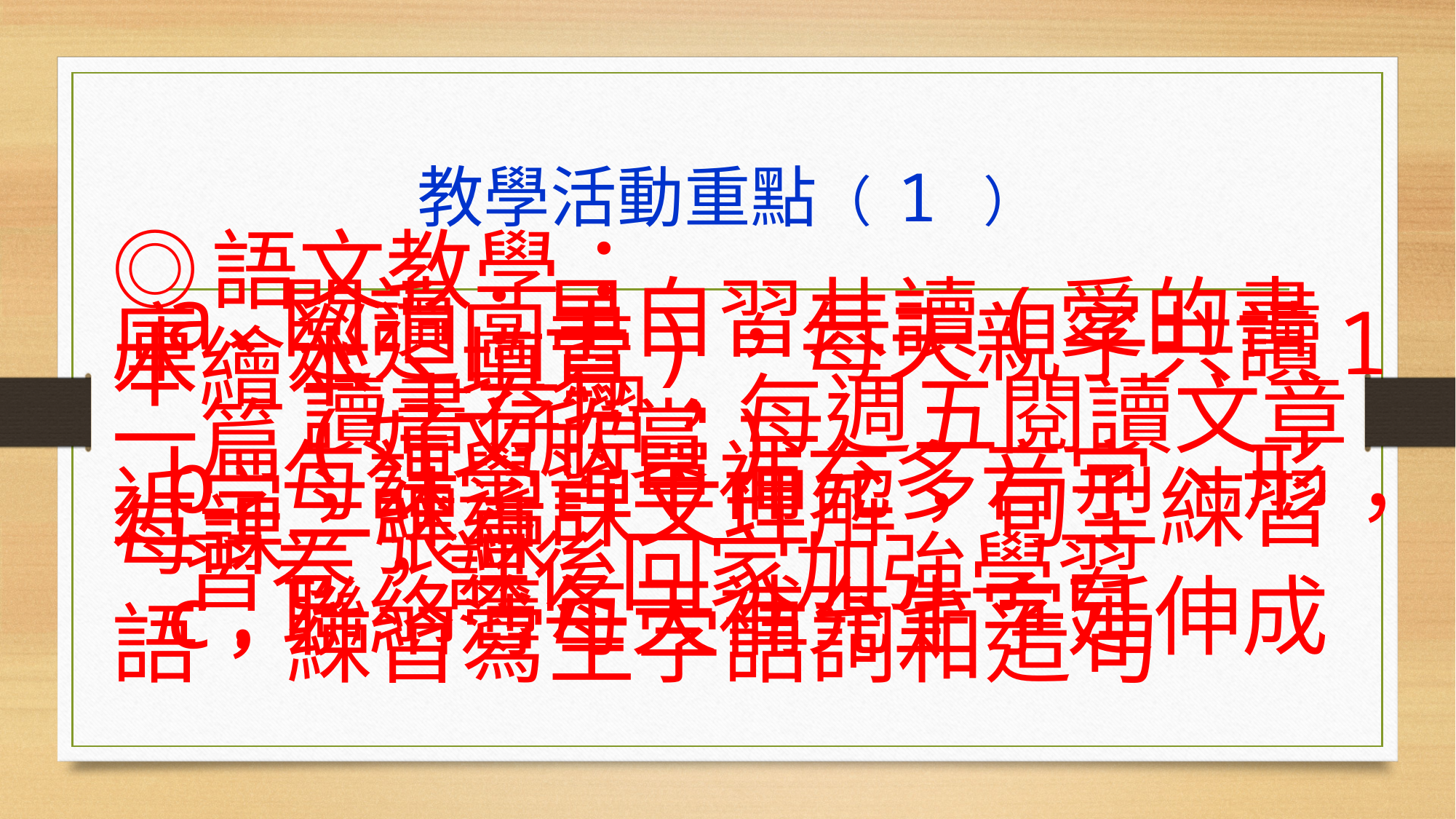

# 教學活動重點（ 1 ）
◎語文教學：
 a.閱讀：早自習共讀(愛的書庫、巡迴圖書)，每天親子共讀1本繪本、填寫
         讀書存摺，每週五閱讀文章一篇(好文欣賞)
 b.每課學習單補充多音字、形近字，練習課文理解，句型練習，每課一張練
   習卷，課後回家加強學習
 c.聯絡簿每天補充生字延伸成語，練習寫生字語詞和造句